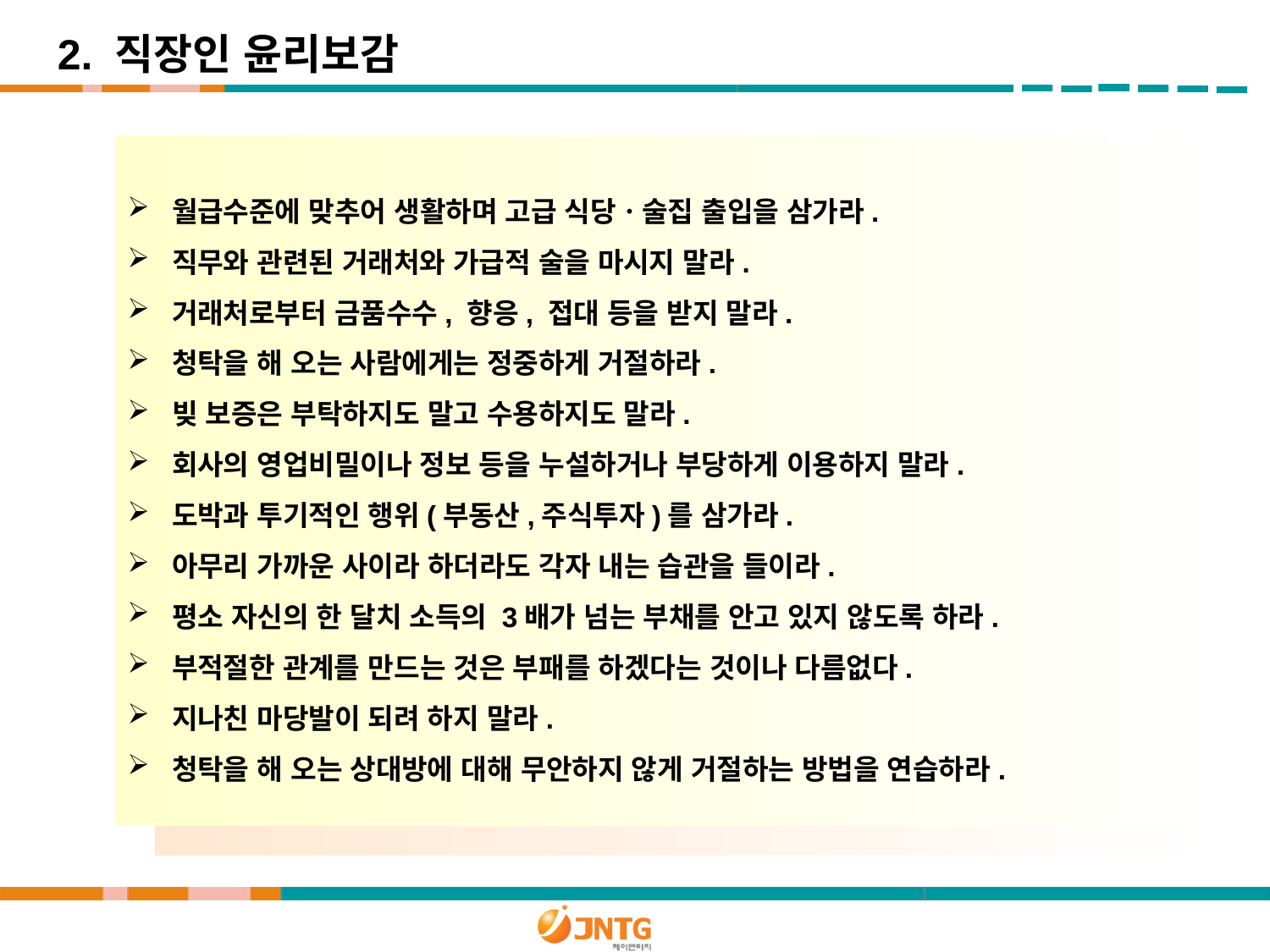

2. 직장인 윤리보감
 월급수준에 맞추어 생활하며 고급 식당ㆍ술집 출입을 삼가라.
 직무와 관련된 거래처와 가급적 술을 마시지 말라.
 거래처로부터 금품수수, 향응, 접대 등을 받지 말라.
 청탁을 해 오는 사람에게는 정중하게 거절하라.
 빚 보증은 부탁하지도 말고 수용하지도 말라.
 회사의 영업비밀이나 정보 등을 누설하거나 부당하게 이용하지 말라.
 도박과 투기적인 행위(부동산,주식투자)를 삼가라.
 아무리 가까운 사이라 하더라도 각자 내는 습관을 들이라.
 평소 자신의 한 달치 소득의 3배가 넘는 부채를 안고 있지 않도록 하라.
 부적절한 관계를 만드는 것은 부패를 하겠다는 것이나 다름없다.
 지나친 마당발이 되려 하지 말라.
 청탁을 해 오는 상대방에 대해 무안하지 않게 거절하는 방법을 연습하라.